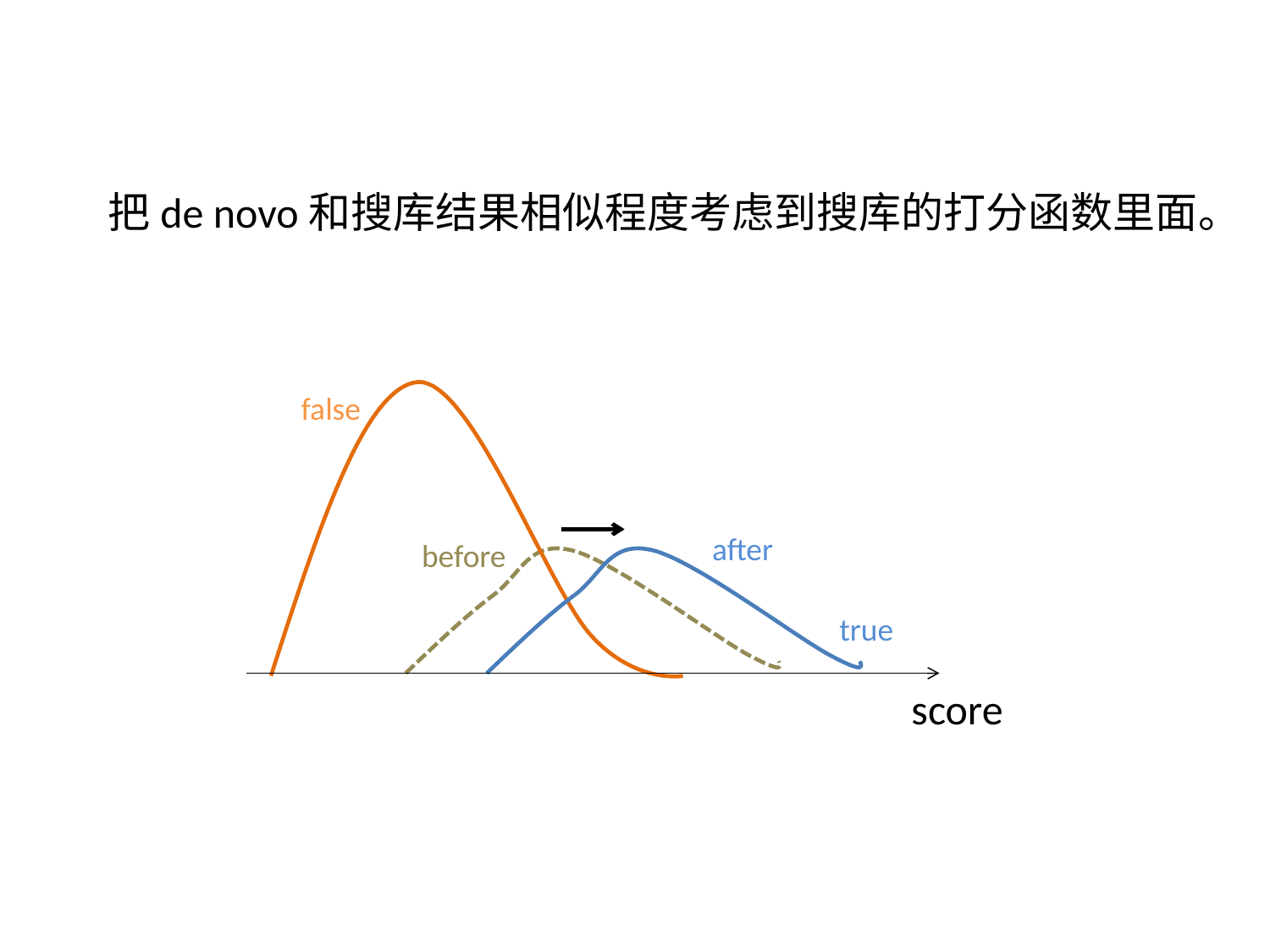

把de novo和搜库结果相似程度考虑到搜库的打分函数里面。

false
after
before

true
score